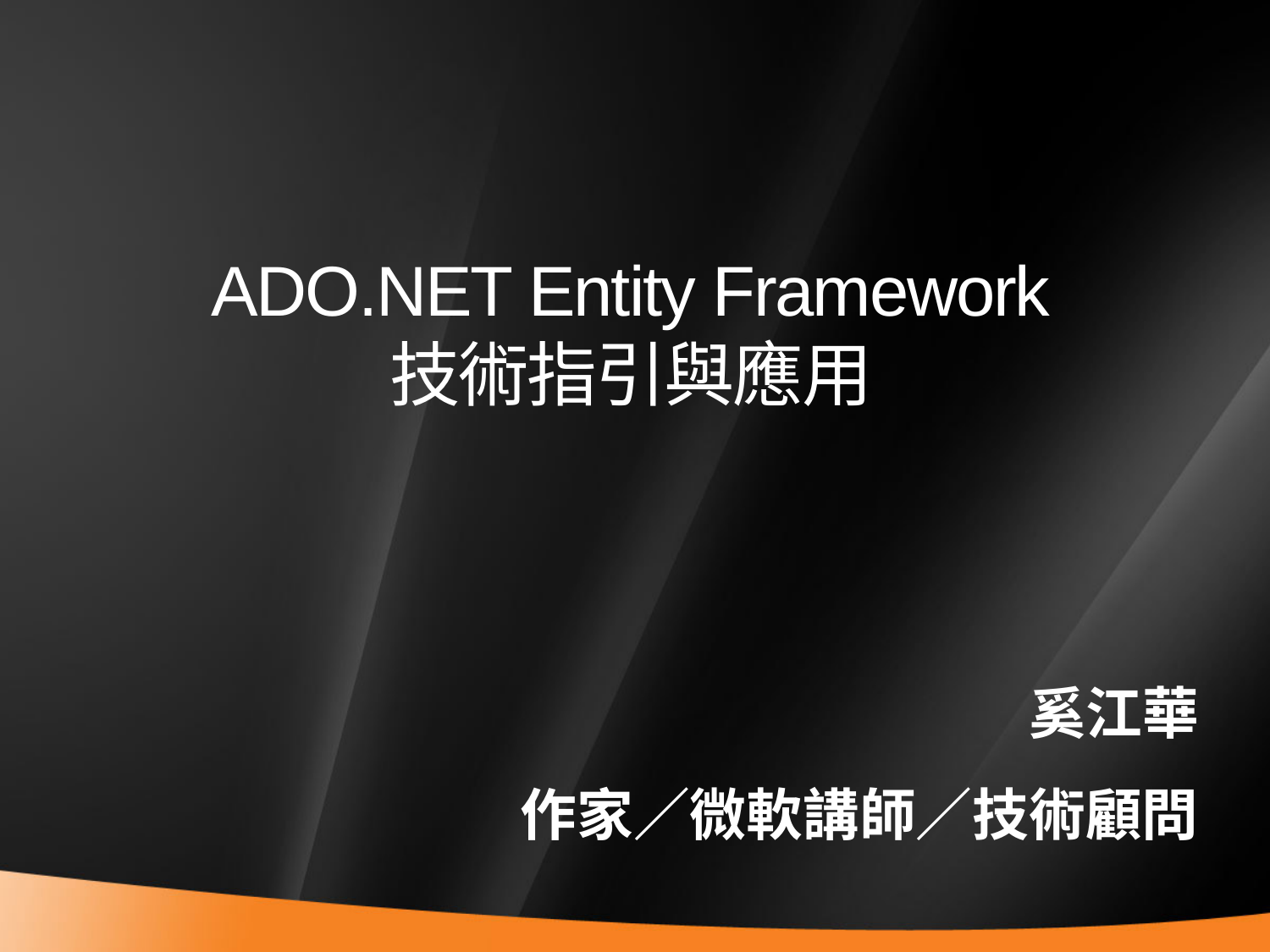

# ADO.NET Entity Framework 技術指引與應用
奚江華
作家／微軟講師／技術顧問